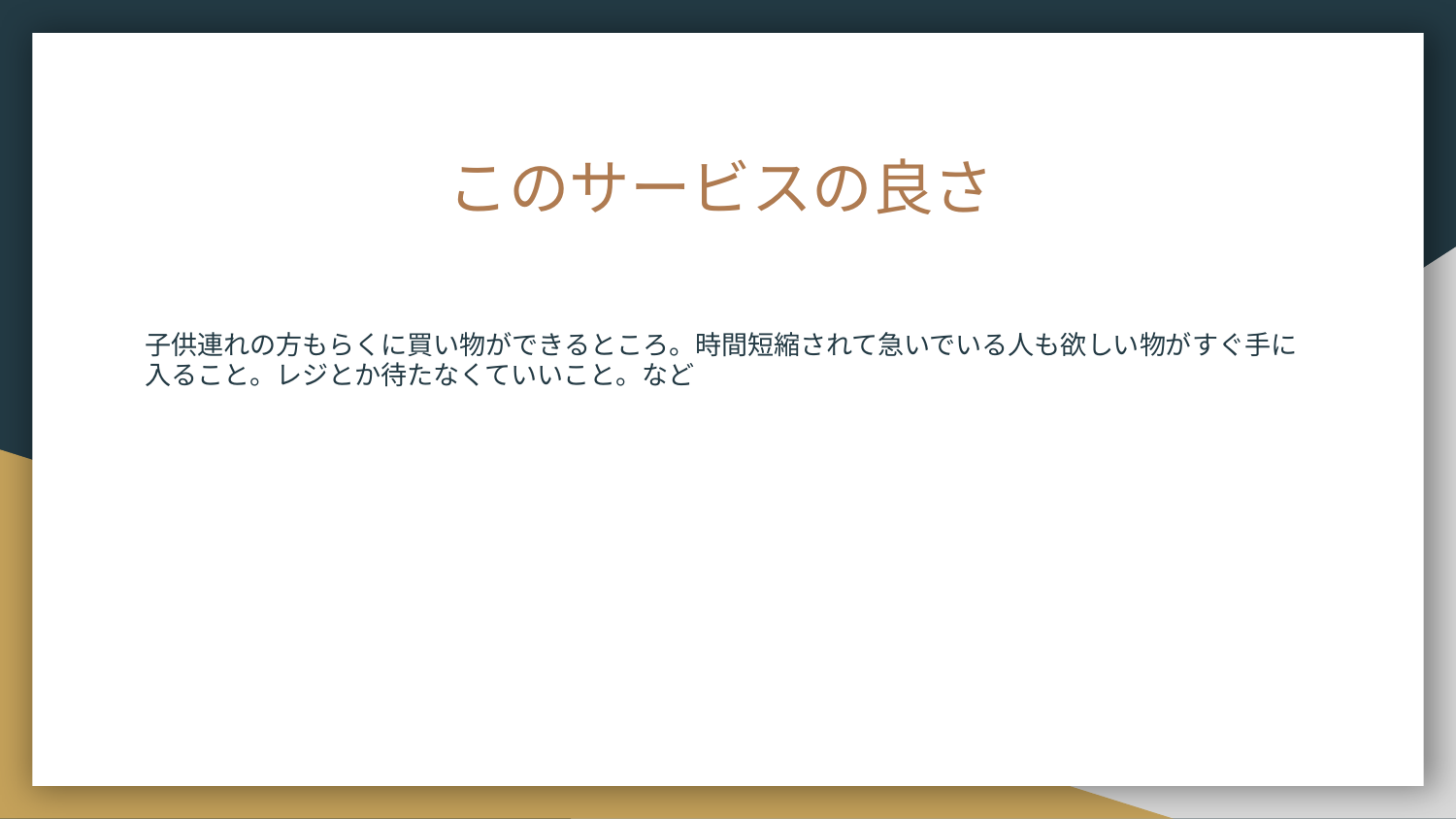

# このサービスの良さ
子供連れの方もらくに買い物ができるところ。時間短縮されて急いでいる人も欲しい物がすぐ手に入ること。レジとか待たなくていいこと。など